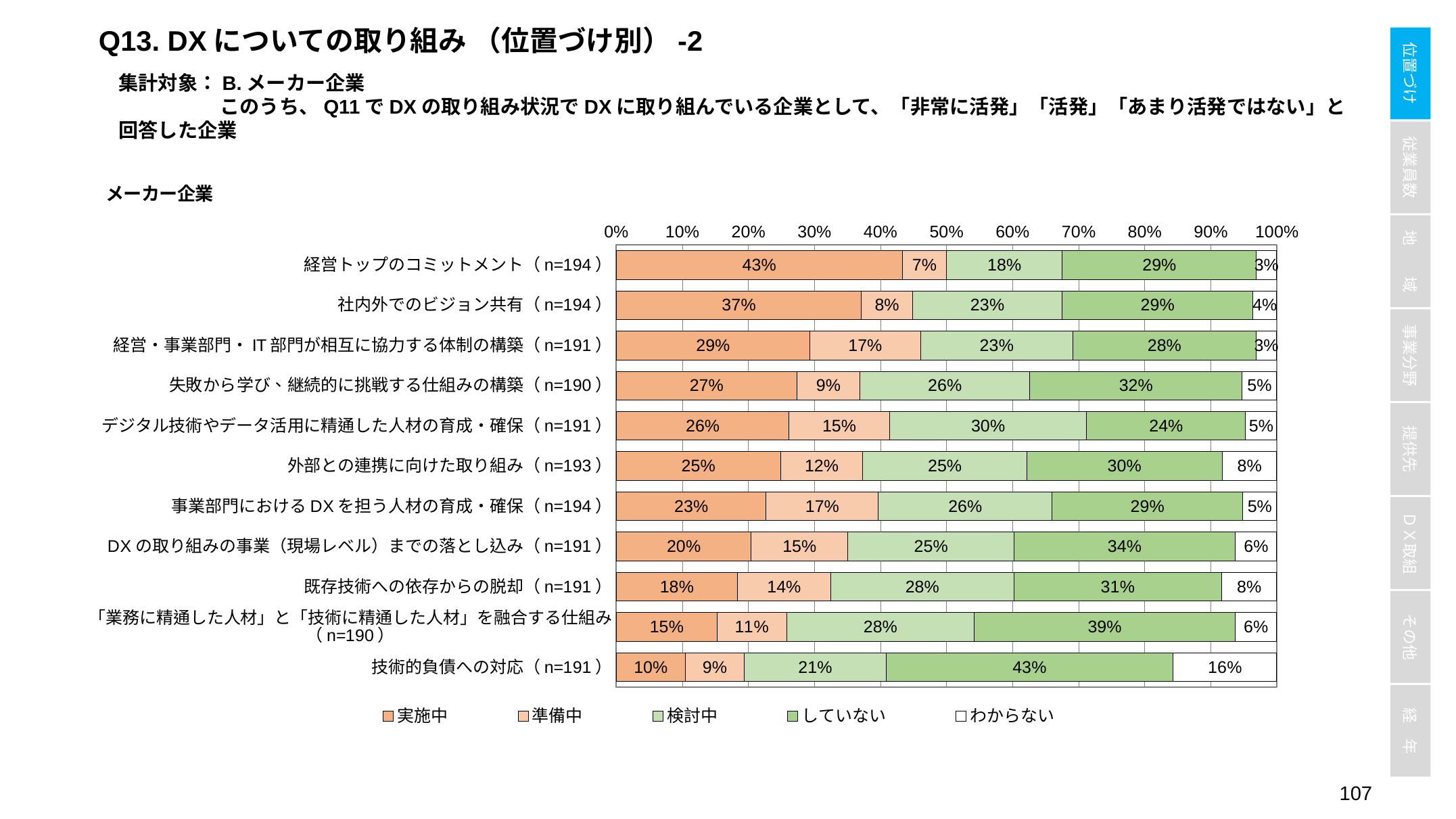

Q13. DXについての取り組み （位置づけ別）-2
集計対象：B.メーカー企業
	このうち、Q11でDXの取り組み状況でDXに取り組んでいる企業として、「非常に活発」「活発」「あまり活発ではない」と回答した企業

### Chart

| Category | 実施中 | 準備中 | 検討中 | していない | わからない |
|---|---|---|---|---|---|
| 経営トップのコミットメント（n=194） | 0.4329896907216495 | 0.06701030927835051 | 0.17525773195876287 | 0.29381443298969073 | 0.030927835051546393 |
| 社内外でのビジョン共有（n=194） | 0.3711340206185567 | 0.07731958762886598 | 0.2268041237113402 | 0.28865979381443296 | 0.03608247422680412 |
| 経営・事業部門・IT部門が相互に協力する体制の構築（n=191） | 0.2931937172774869 | 0.16753926701570682 | 0.23036649214659685 | 0.2774869109947644 | 0.031413612565445025 |
| 失敗から学び、継続的に挑戦する仕組みの構築（n=190） | 0.2736842105263158 | 0.09473684210526316 | 0.2578947368421053 | 0.32105263157894737 | 0.05263157894736842 |
| デジタル技術やデータ活用に精通した人材の育成・確保（n=191） | 0.2617801047120419 | 0.1518324607329843 | 0.29842931937172773 | 0.24083769633507854 | 0.04712041884816754 |
| 外部との連携に向けた取り組み（n=193） | 0.24870466321243523 | 0.12435233160621761 | 0.24870466321243523 | 0.29533678756476683 | 0.08290155440414508 |
| 事業部門におけるDXを担う人材の育成・確保（n=194） | 0.2268041237113402 | 0.17010309278350516 | 0.26288659793814434 | 0.28865979381443296 | 0.05154639175257732 |
| DXの取り組みの事業（現場レベル）までの落とし込み（n=191） | 0.20418848167539266 | 0.14659685863874344 | 0.2513089005235602 | 0.33507853403141363 | 0.06282722513089005 |
| 既存技術への依存からの脱却（n=191） | 0.18324607329842932 | 0.14136125654450263 | 0.2774869109947644 | 0.31413612565445026 | 0.08376963350785341 |
| 「業務に精通した人材」と「技術に精通した人材」を融合する仕組み（n=190） | 0.15263157894736842 | 0.10526315789473684 | 0.28421052631578947 | 0.39473684210526316 | 0.06315789473684211 |
| 技術的負債への対応（n=191） | 0.10471204188481675 | 0.08900523560209424 | 0.21465968586387435 | 0.43455497382198954 | 0.15706806282722513 |
107